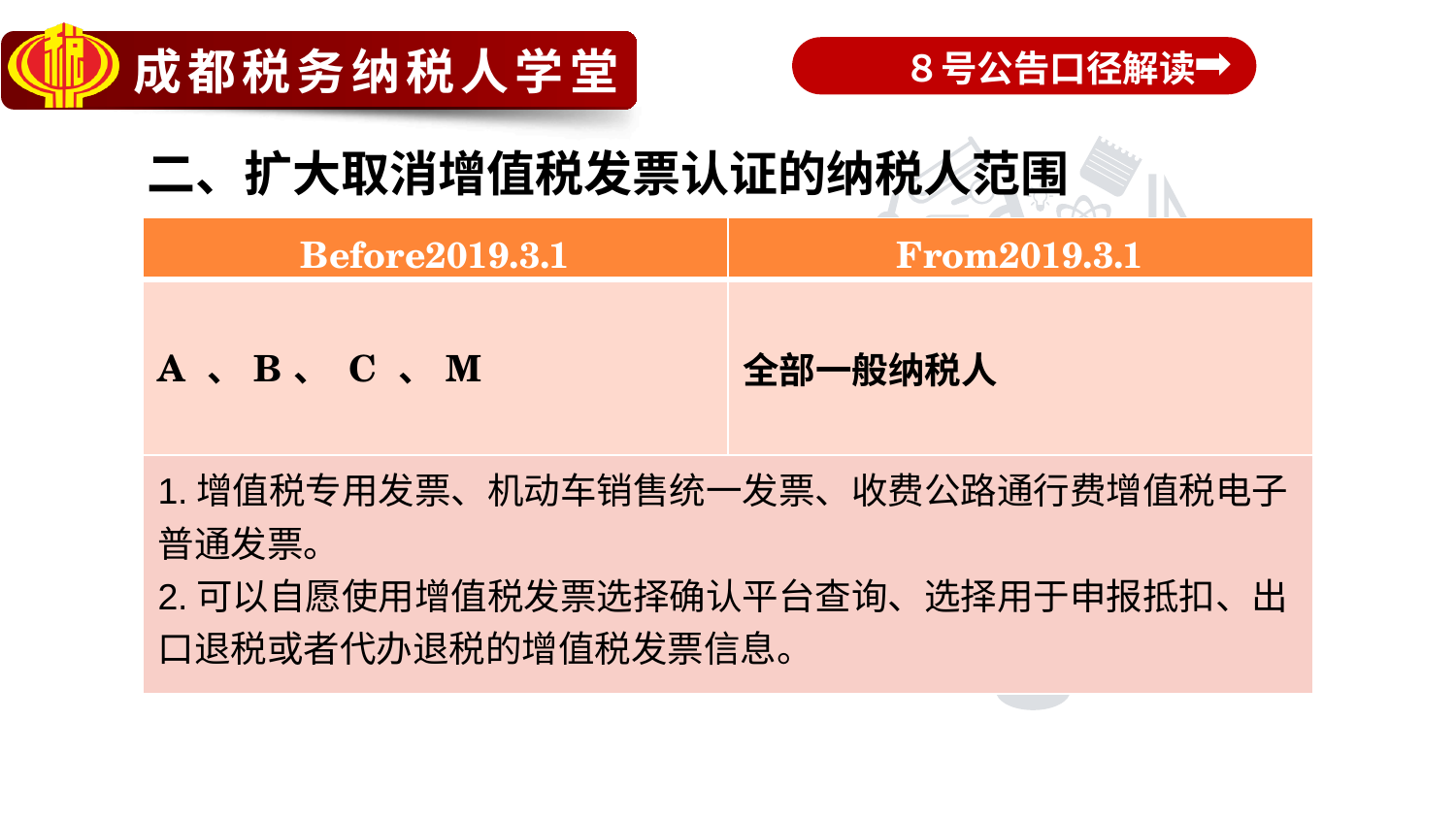

８号公告口径解读

二、扩大取消增值税发票认证的纳税人范围

| Before2019.3.1 | From2019.3.1 |
| --- | --- |
| A 、B、 C 、M | 全部一般纳税人 |
| 1.增值税专用发票、机动车销售统一发票、收费公路通行费增值税电子普通发票。 2.可以自愿使用增值税发票选择确认平台查询、选择用于申报抵扣、出口退税或者代办退税的增值税发票信息。 |  |